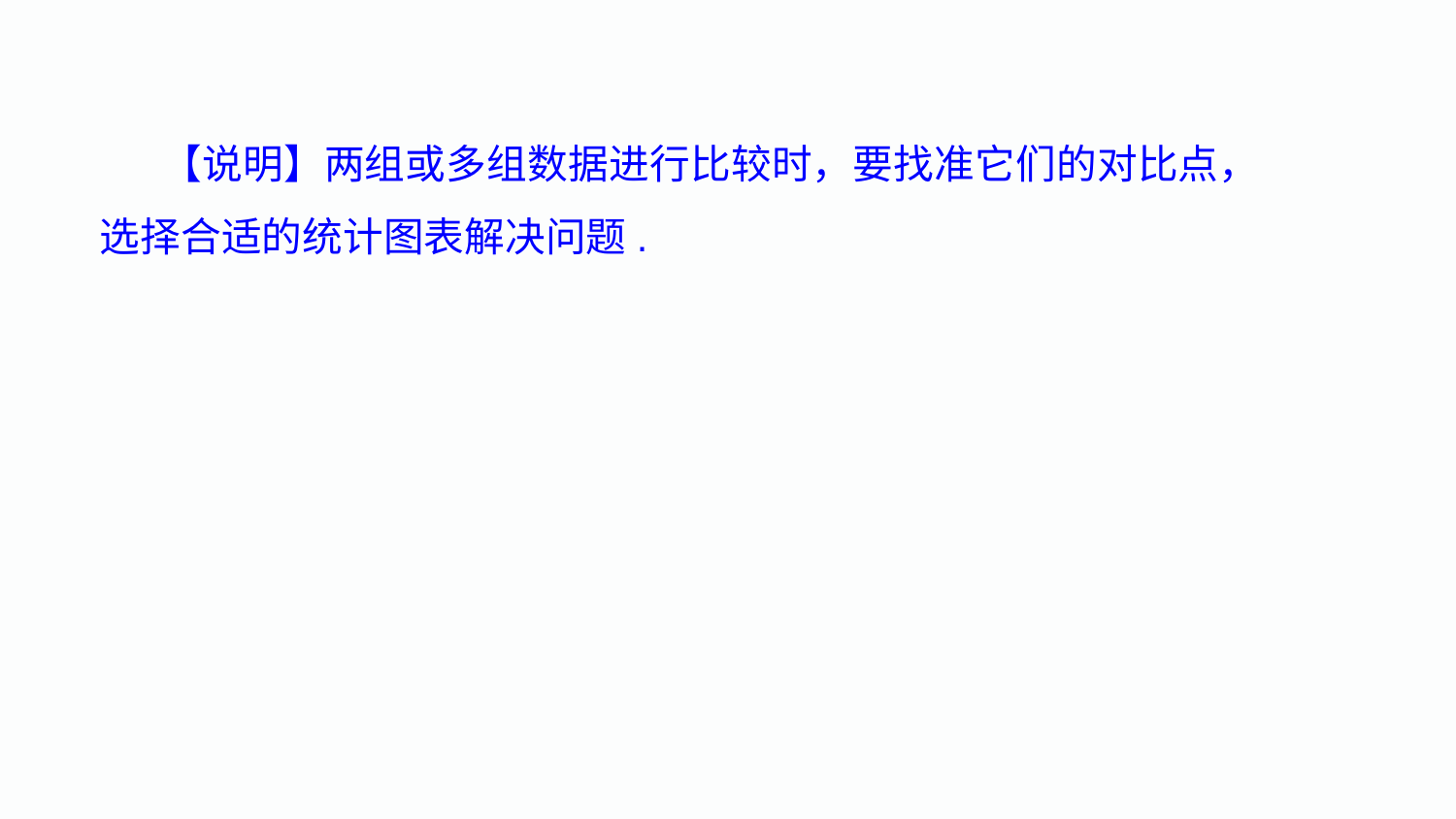

【说明】两组或多组数据进行比较时，要找准它们的对比点，选择合适的统计图表解决问题.